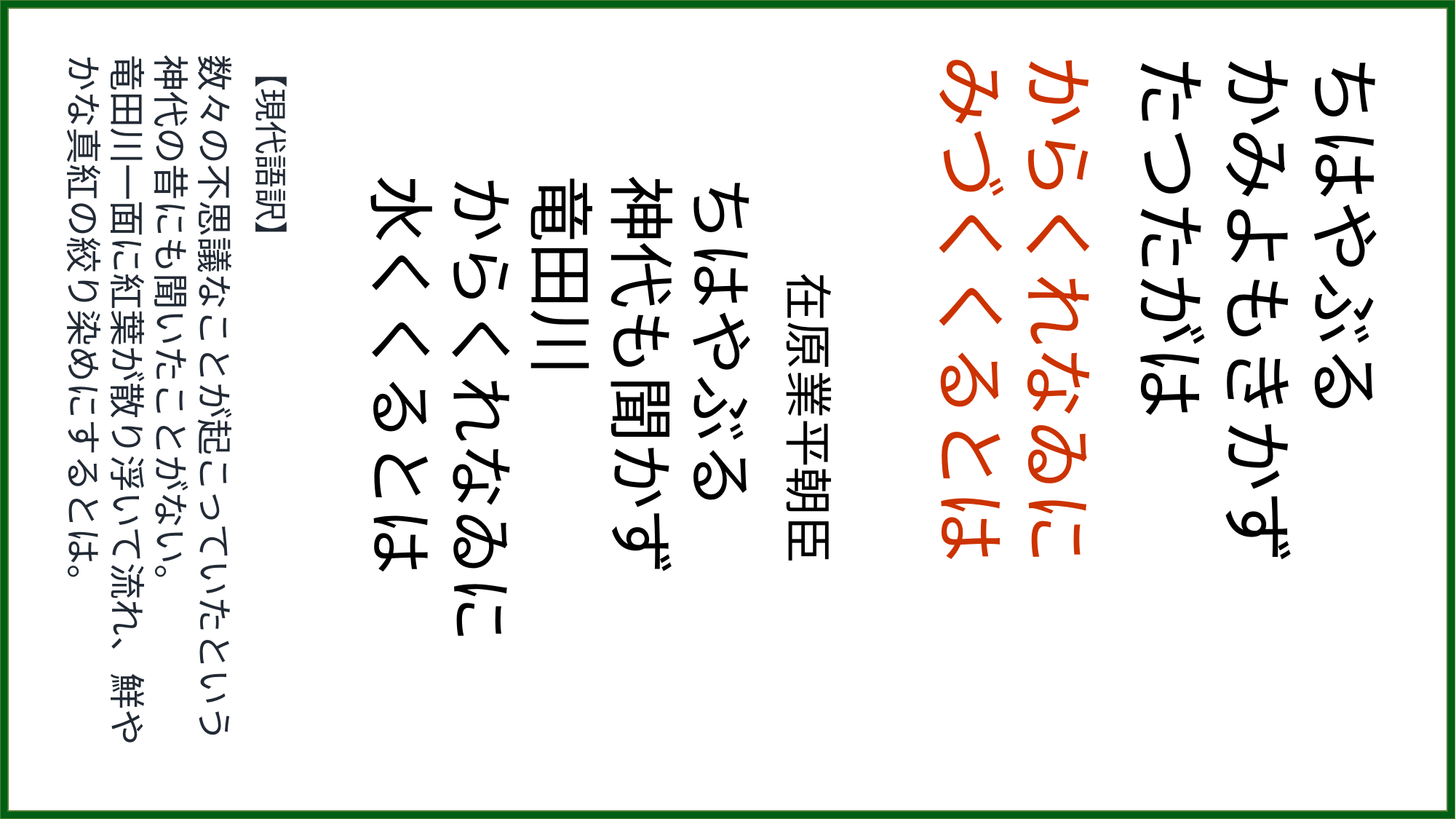

【現代語訳】

数々の不思議なことが起こっていたという神代の昔にも聞いたことがない。
竜田川一面に紅葉が散り浮いて流れ、鮮やかな真紅の絞り染めにするとは。
　　在原業平朝臣

ちはやぶる
神代も聞かず
竜田川
からくれなゐに
水くくるとは
からくれなゐに
みづくくるとは
ちはやぶる
かみよもきかず
たつたがは